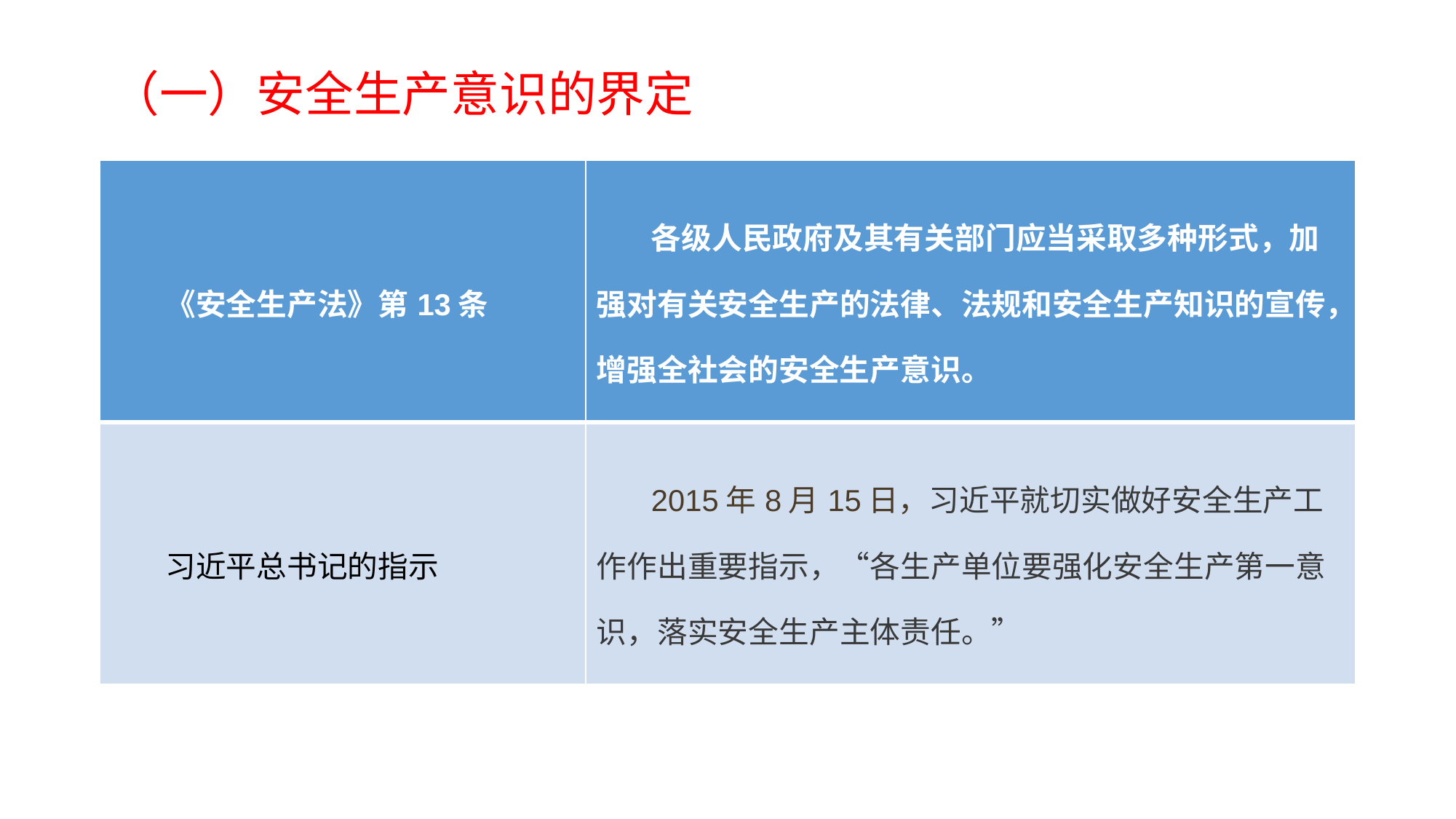

# （一）安全生产意识的界定
| 《安全生产法》第13条 | 各级人民政府及其有关部门应当采取多种形式，加强对有关安全生产的法律、法规和安全生产知识的宣传，增强全社会的安全生产意识。 |
| --- | --- |
| 习近平总书记的指示 | 2015年8月15日，习近平就切实做好安全生产工作作出重要指示，“各生产单位要强化安全生产第一意识，落实安全生产主体责任。” |